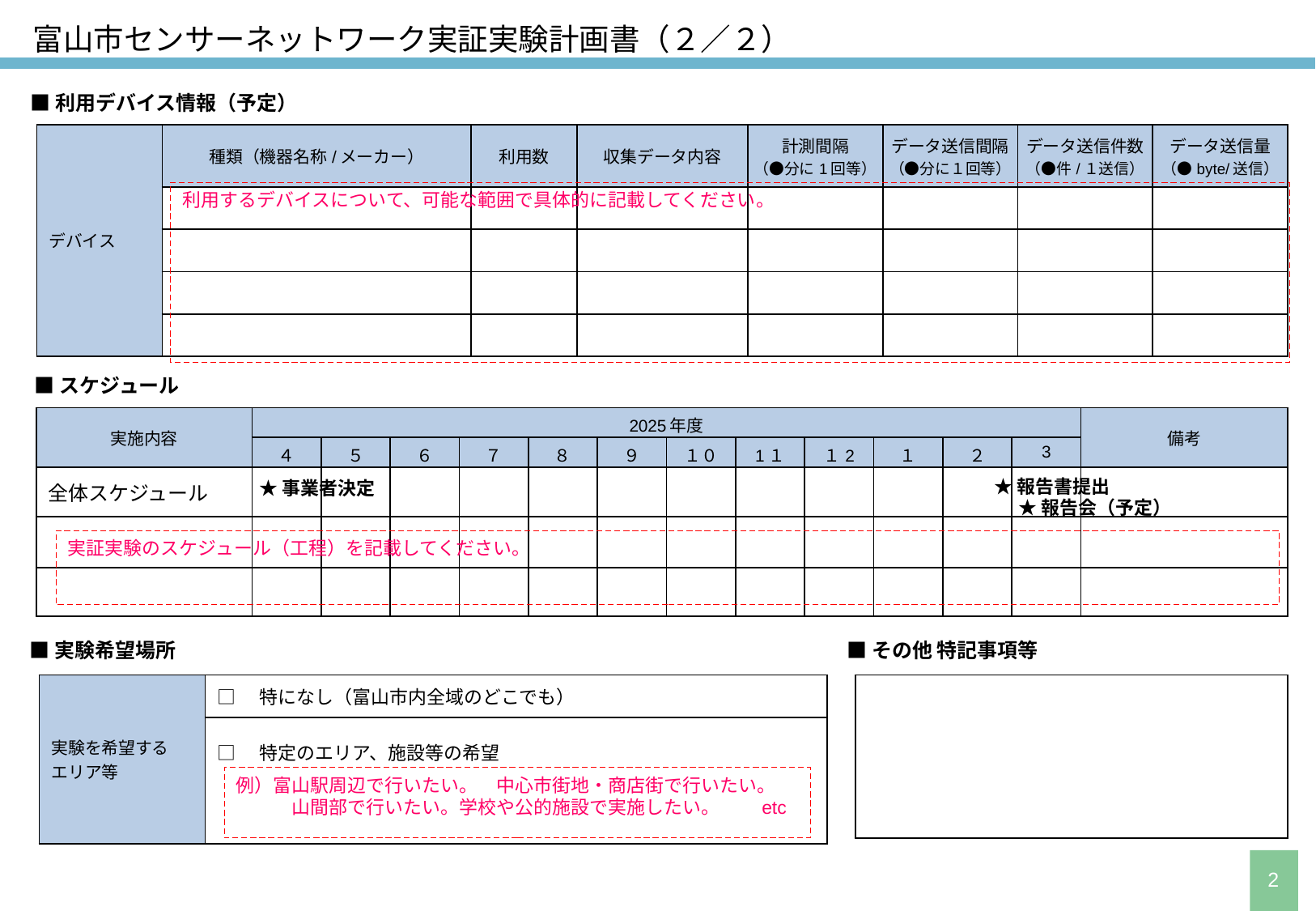

富山市センサーネットワーク実証実験計画書（２／２）
■利用デバイス情報（予定）
| デバイス | 種類（機器名称/メーカー） | 利用数 | 収集データ内容 | 計測間隔 （●分に1回等） | データ送信間隔 （●分に１回等） | データ送信件数 （●件/１送信） | データ送信量 （●byte/送信） |
| --- | --- | --- | --- | --- | --- | --- | --- |
|  |  |  |  |  |  |  |  |
|  |  |  |  |  |  |  |  |
|  |  |  |  |  |  |  |  |
|  |  |  |  |  |  |  |  |
利用するデバイスについて、可能な範囲で具体的に記載してください。
■スケジュール
| 実施内容 | 2025年度 |  |  |  |  |  |  |  |  |  |  |  | 備考 |
| --- | --- | --- | --- | --- | --- | --- | --- | --- | --- | --- | --- | --- | --- |
|  | ４ | ５ | ６ | ７ | ８ | ９ | １０ | 1１ | １2 | １ | ２ | 3 |  |
| 全体スケジュール |  |  |  |  |  |  |  |  |  |  |  |  |  |
|  |  |  |  |  |  |  |  |  |  |  |  |  |  |
|  |  |  |  |  |  |  |  |  |  |  |  |  |  |
★報告書提出
★事業者決定
★報告会（予定）
実証実験のスケジュール（工程）を記載してください。
■実験希望場所
■その他 特記事項等
| 実験を希望する エリア等 | □　特になし（富山市内全域のどこでも） |
| --- | --- |
|  | □　特定のエリア、施設等の希望 |
|  |
| --- |
例）富山駅周辺で行いたい。　中心市街地・商店街で行いたい。
　　　山間部で行いたい。学校や公的施設で実施したい。　　etc
2